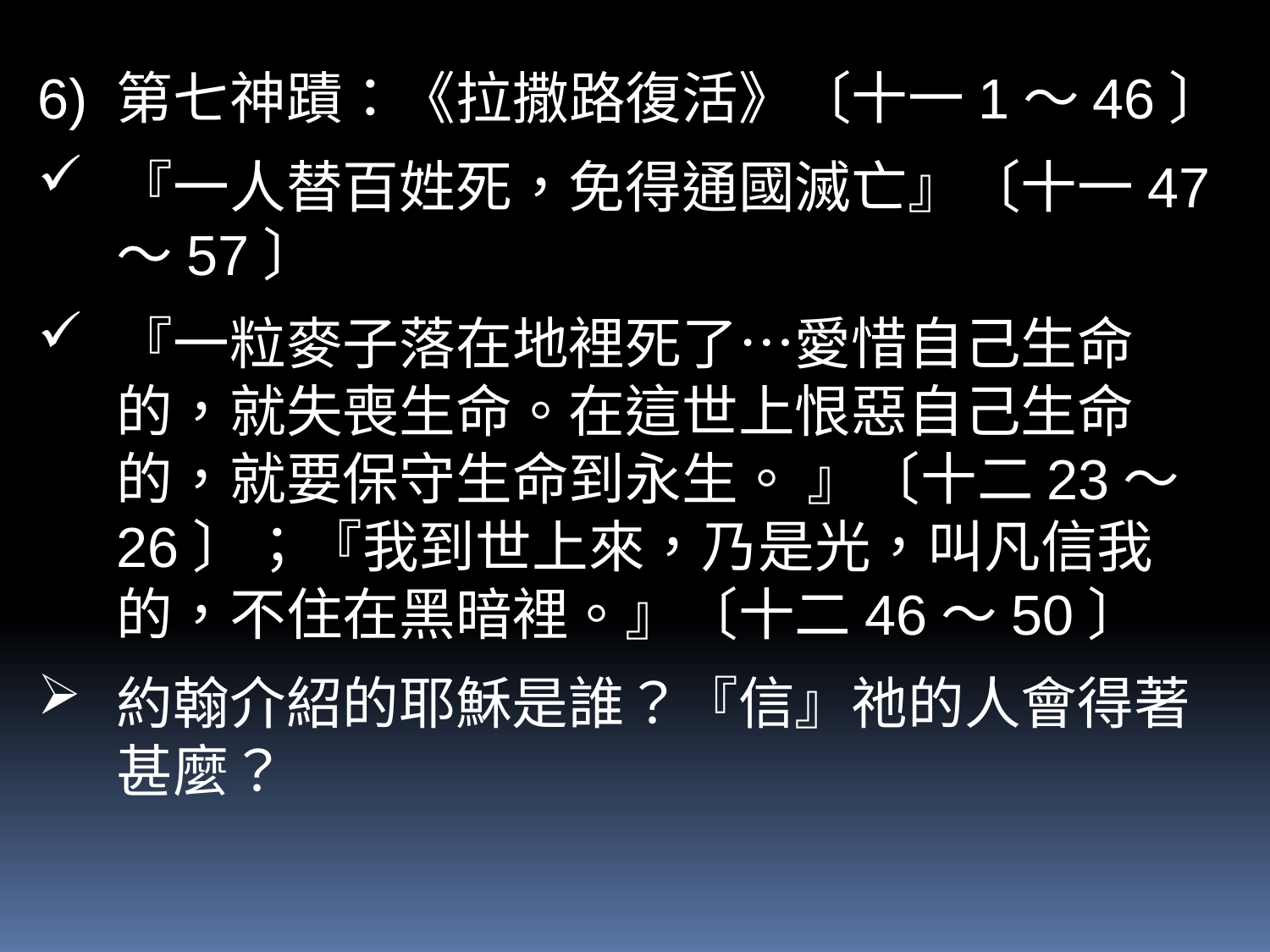

第七神蹟：《拉撒路復活》〔十一1～46〕
『一人替百姓死，免得通國滅亡』〔十一47～57〕
『一粒麥子落在地裡死了…愛惜自己生命的，就失喪生命。在這世上恨惡自己生命的，就要保守生命到永生。 』〔十二23～26〕；『我到世上來，乃是光，叫凡信我的，不住在黑暗裡。』〔十二46～50〕
約翰介紹的耶穌是誰？『信』祂的人會得著甚麼？